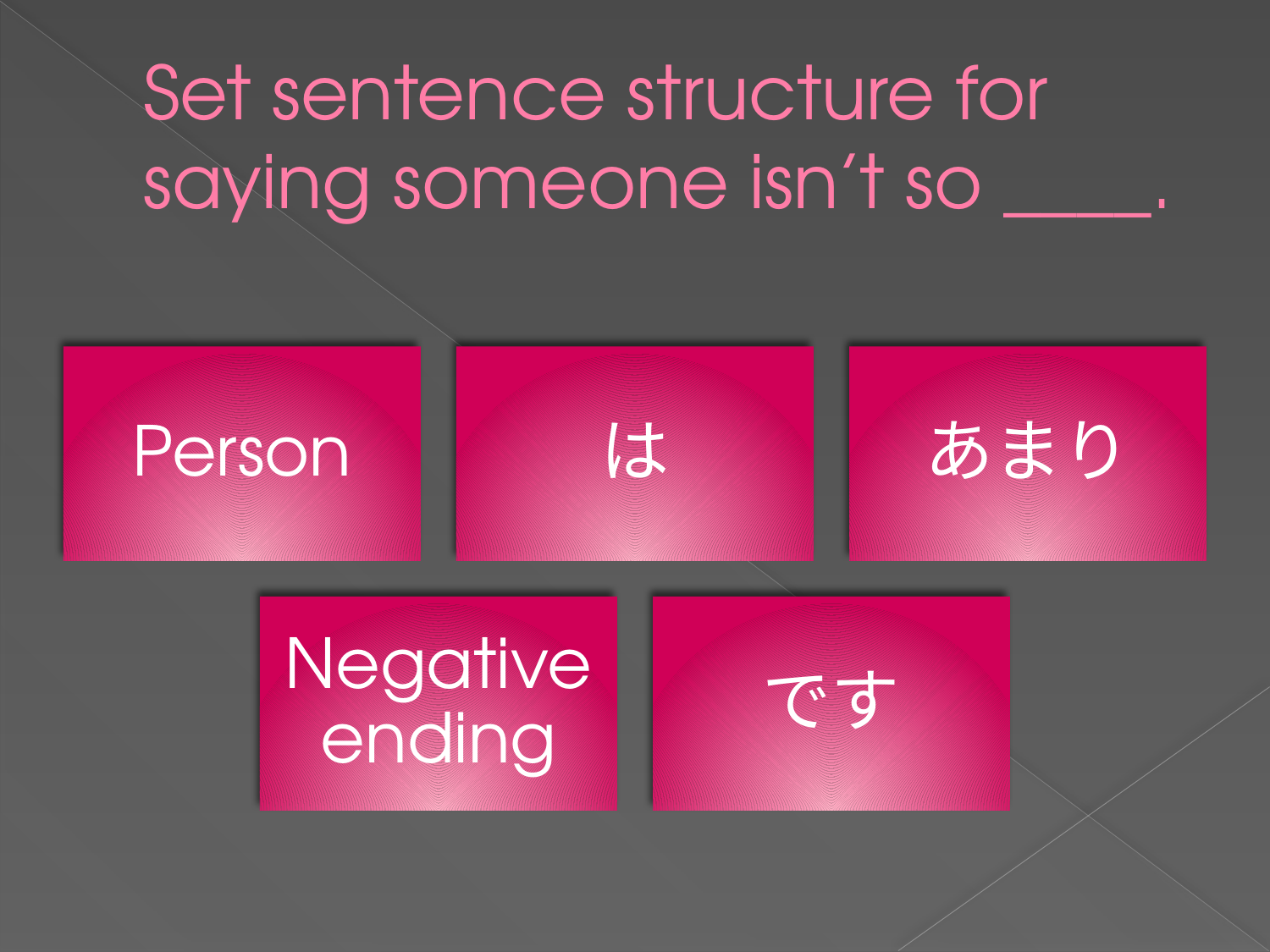

# Set sentence structure for saying someone isn’t so ____.
Person
は
あまり
Negative ending
です